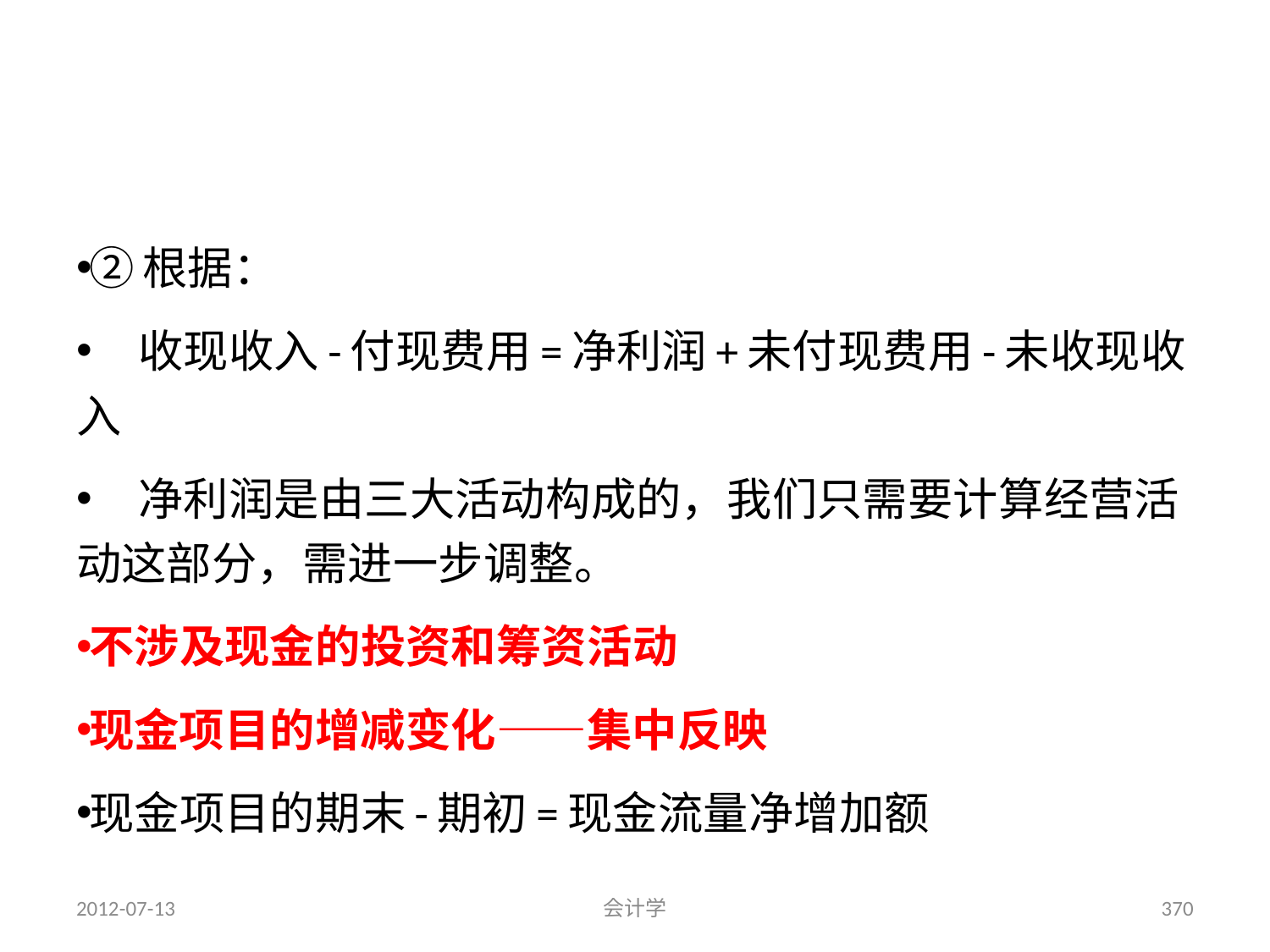

②根据：
    收现收入-付现费用=净利润+未付现费用-未收现收入
    净利润是由三大活动构成的，我们只需要计算经营活动这部分，需进一步调整。
不涉及现金的投资和筹资活动
现金项目的增减变化——集中反映
现金项目的期末-期初=现金流量净增加额

2012-07-13
会计学
370